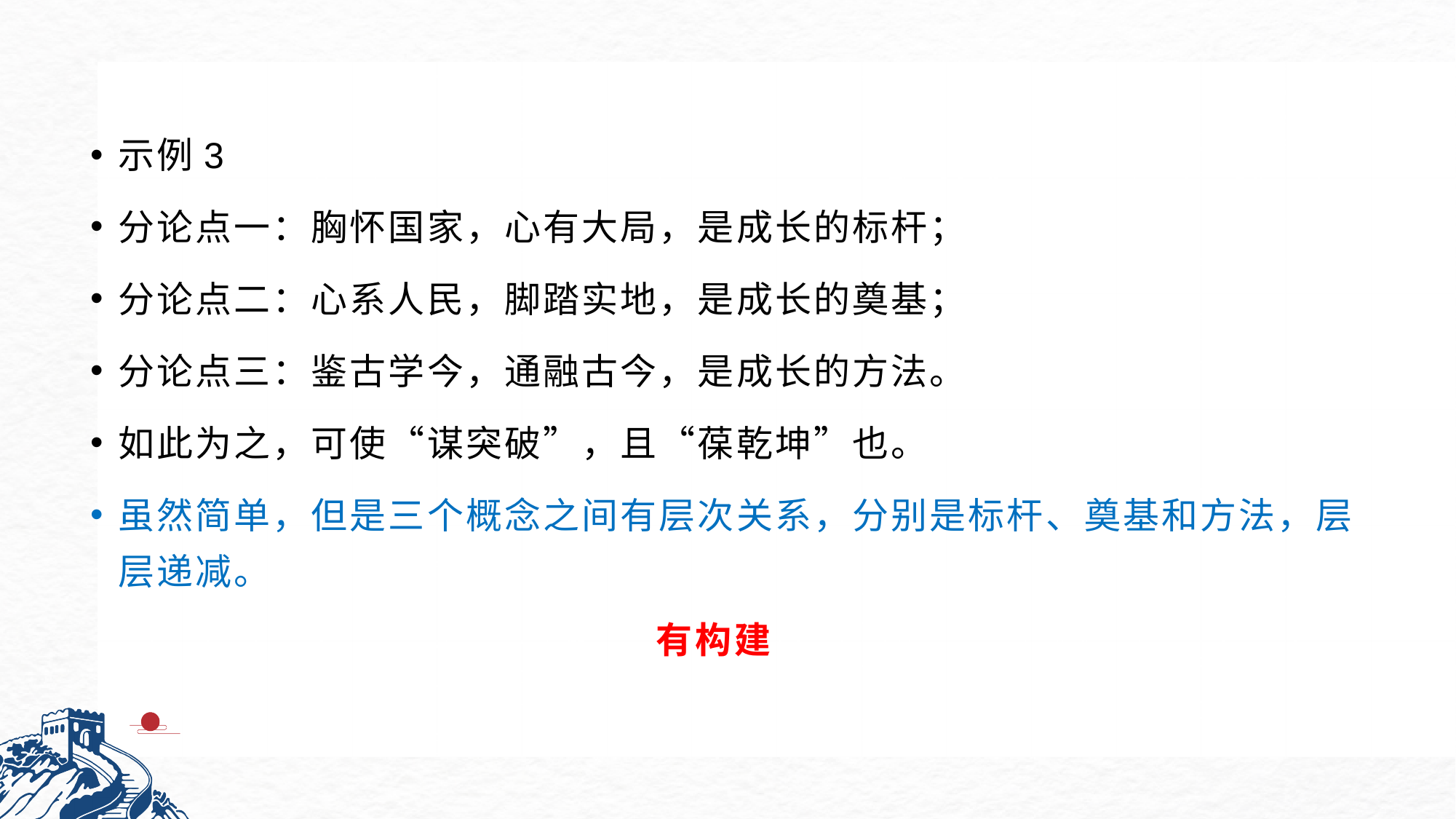

#
示例3
分论点一：胸怀国家，心有大局，是成长的标杆；
分论点二：心系人民，脚踏实地，是成长的奠基；
分论点三：鉴古学今，通融古今，是成长的方法。
如此为之，可使“谋突破”，且“葆乾坤”也。
虽然简单，但是三个概念之间有层次关系，分别是标杆、奠基和方法，层层递减。
有构建